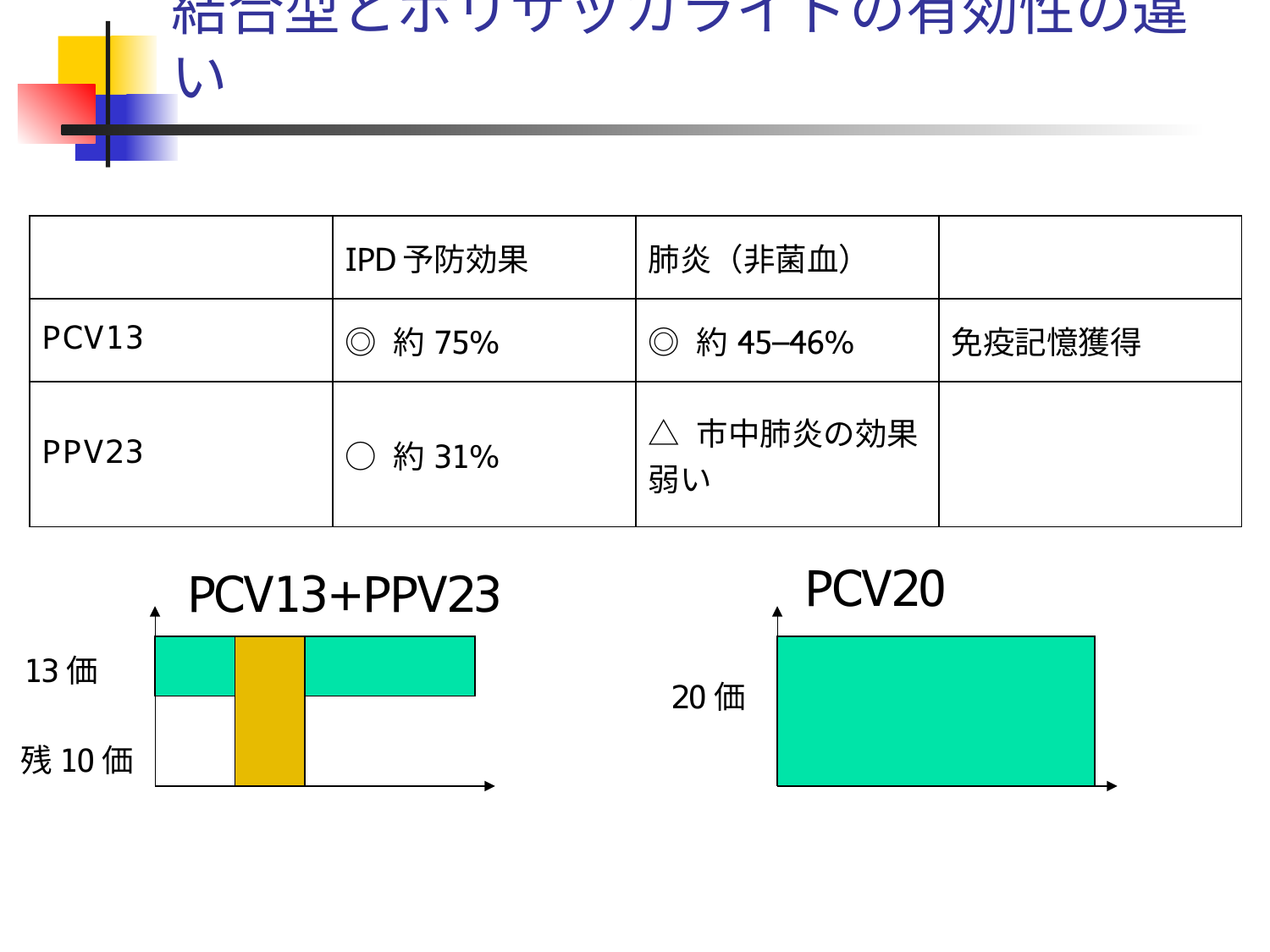

# 結合型とポリサッカライドの有効性の違い
|  | IPD予防効果 | 肺炎（非菌血） |  |
| --- | --- | --- | --- |
| PCV13 | ◎ 約75% | ◎ 約45–46% | 免疫記憶獲得 |
| PPV23 | ○ 約31% | △ 市中肺炎の効果弱い |  |
PCV20
PCV13+PPV23

13価
20価
残10価